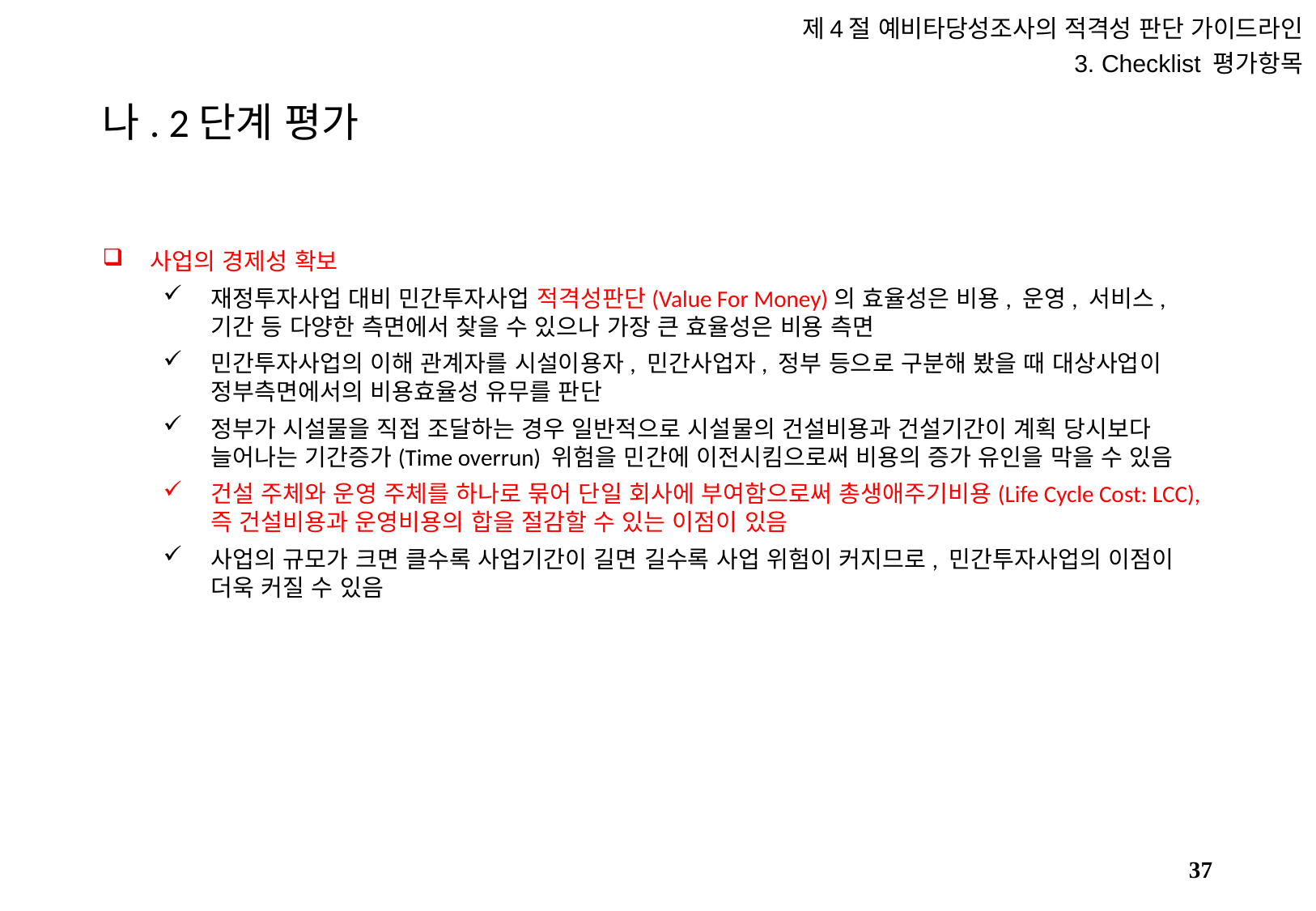

제4절 예비타당성조사의 적격성 판단 가이드라인
3. Checklist 평가항목
# 나. 2단계 평가
사업의 경제성 확보
재정투자사업 대비 민간투자사업 적격성판단(Value For Money)의 효율성은 비용, 운영, 서비스, 기간 등 다양한 측면에서 찾을 수 있으나 가장 큰 효율성은 비용 측면
민간투자사업의 이해 관계자를 시설이용자, 민간사업자, 정부 등으로 구분해 봤을 때 대상사업이 정부측면에서의 비용효율성 유무를 판단
정부가 시설물을 직접 조달하는 경우 일반적으로 시설물의 건설비용과 건설기간이 계획 당시보다 늘어나는 기간증가(Time overrun) 위험을 민간에 이전시킴으로써 비용의 증가 유인을 막을 수 있음
건설 주체와 운영 주체를 하나로 묶어 단일 회사에 부여함으로써 총생애주기비용(Life Cycle Cost: LCC), 즉 건설비용과 운영비용의 합을 절감할 수 있는 이점이 있음
사업의 규모가 크면 클수록 사업기간이 길면 길수록 사업 위험이 커지므로, 민간투자사업의 이점이 더욱 커질 수 있음
37